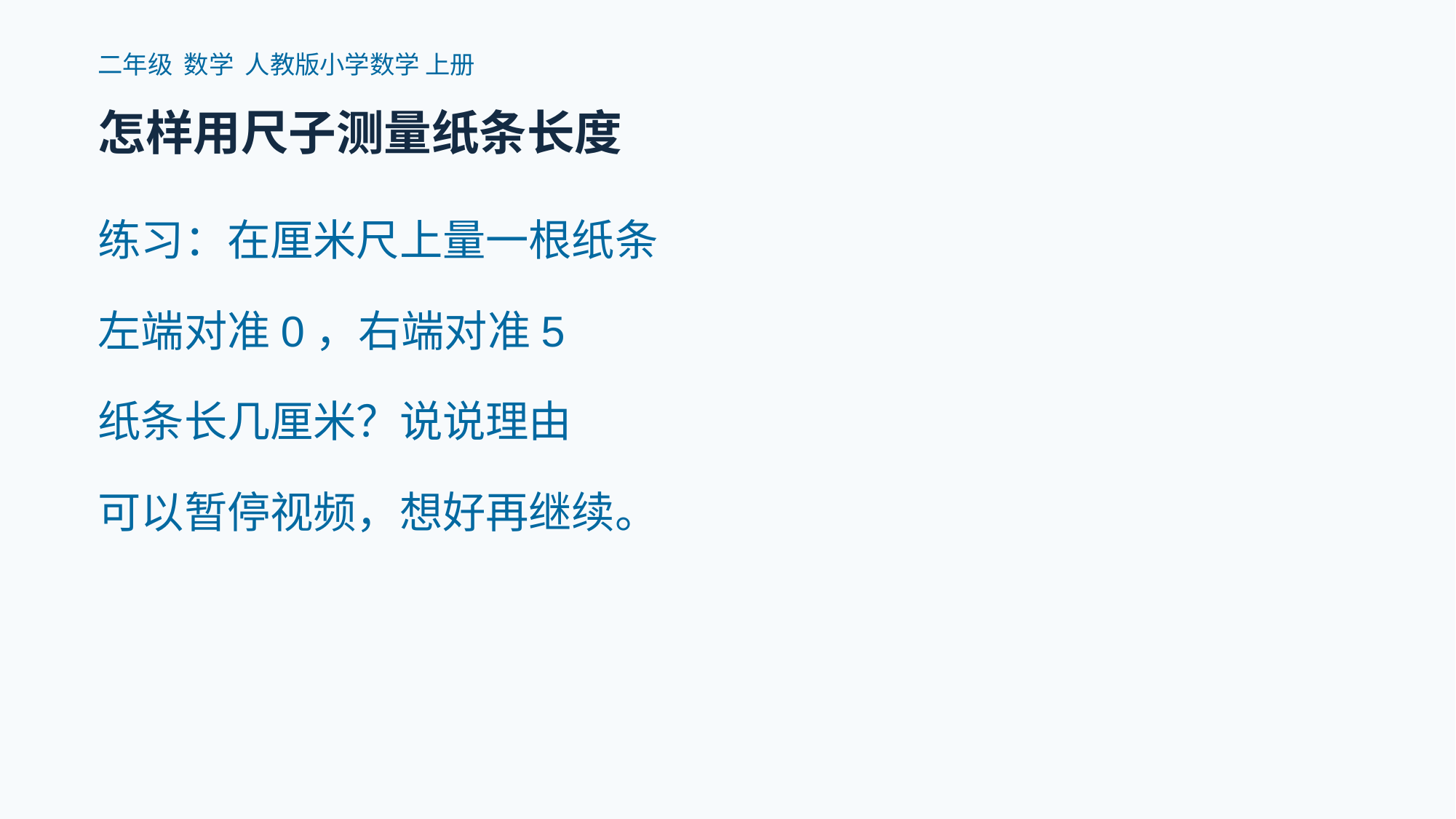

二年级  数学  人教版小学数学 上册
怎样用尺子测量纸条长度
练习：在厘米尺上量一根纸条
左端对准0，右端对准5
纸条长几厘米？说说理由
可以暂停视频，想好再继续。